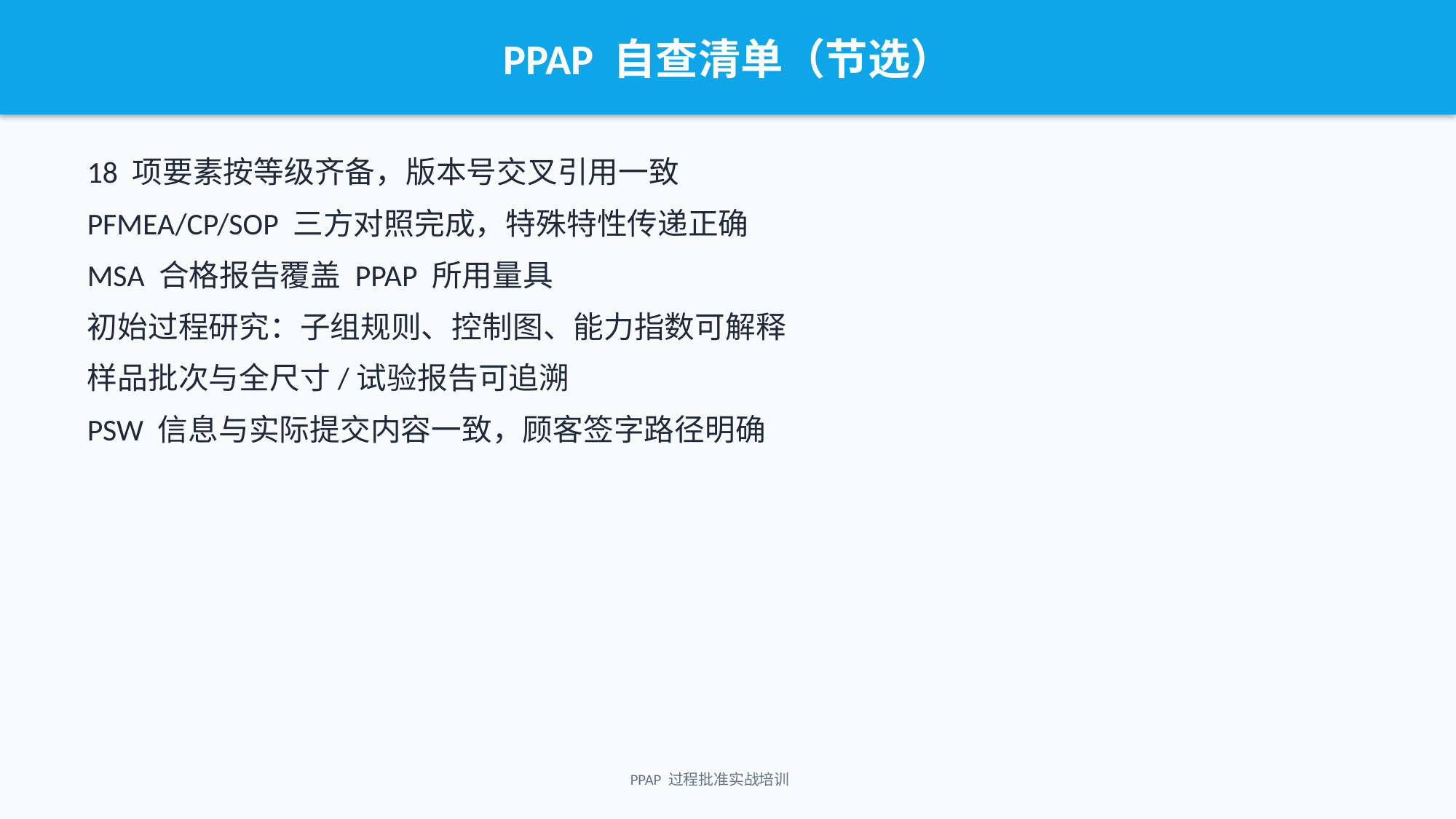

PPAP 自查清单（节选）
18 项要素按等级齐备，版本号交叉引用一致
PFMEA/CP/SOP 三方对照完成，特殊特性传递正确
MSA 合格报告覆盖 PPAP 所用量具
初始过程研究：子组规则、控制图、能力指数可解释
样品批次与全尺寸/试验报告可追溯
PSW 信息与实际提交内容一致，顾客签字路径明确
PPAP 过程批准实战培训